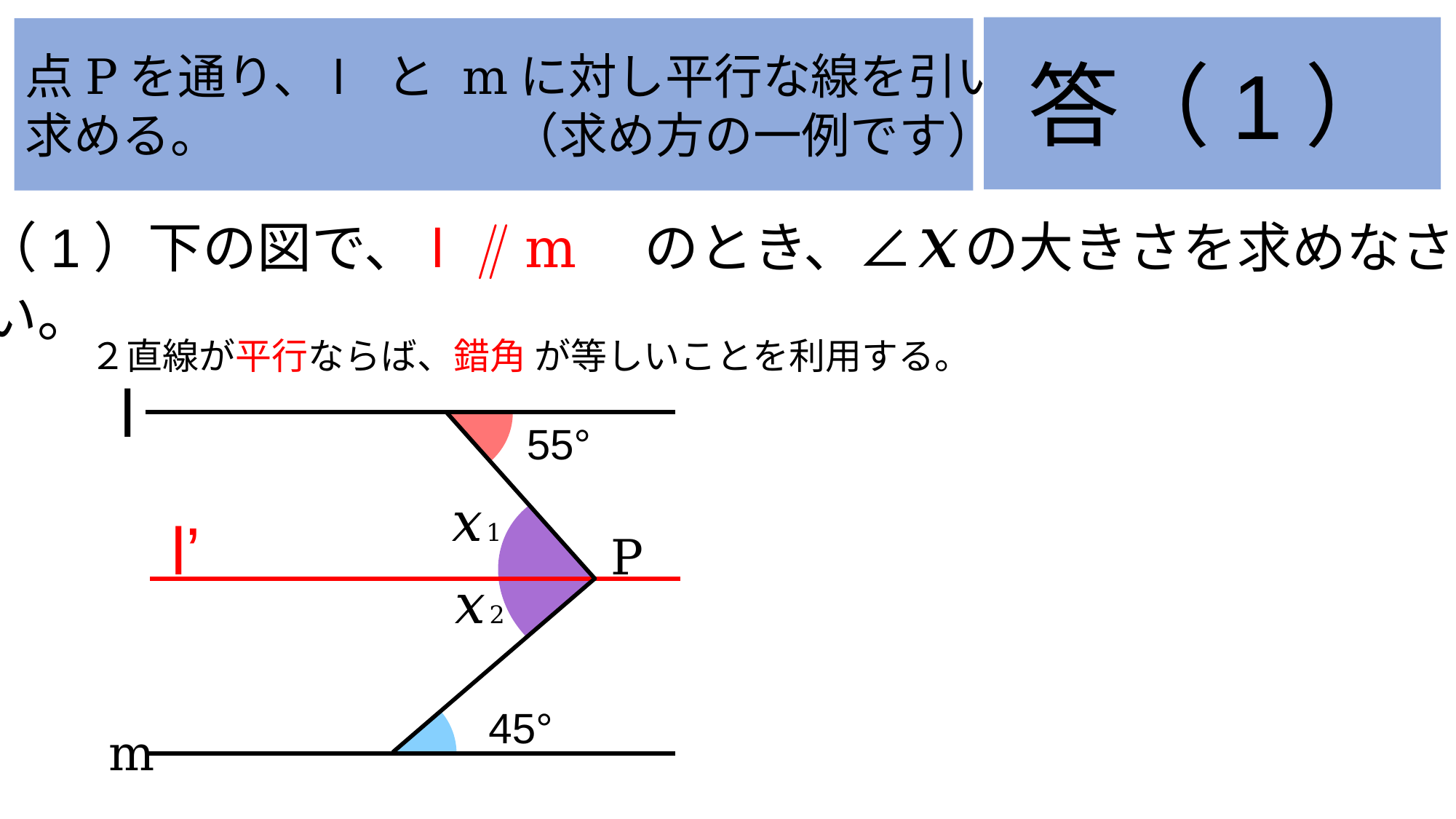

答（1）
点Pを通り、l  と mに対し平行な線を引いて
求める。　　　　　　（求め方の一例です）
（1）下の図で、l  ⫽ m　のとき、∠𝑥の大きさを求めなさい。
２直線が平行ならば、錯角 が等しいことを利用する。

55°
𝑥1

45°
l
l’
𝑥2
𝑥=100°

 m

𝑥1＝55°𝑥２＝45°
𝑥=𝑥1＋𝑥２＝55°＋45°
 ＝100°
 P